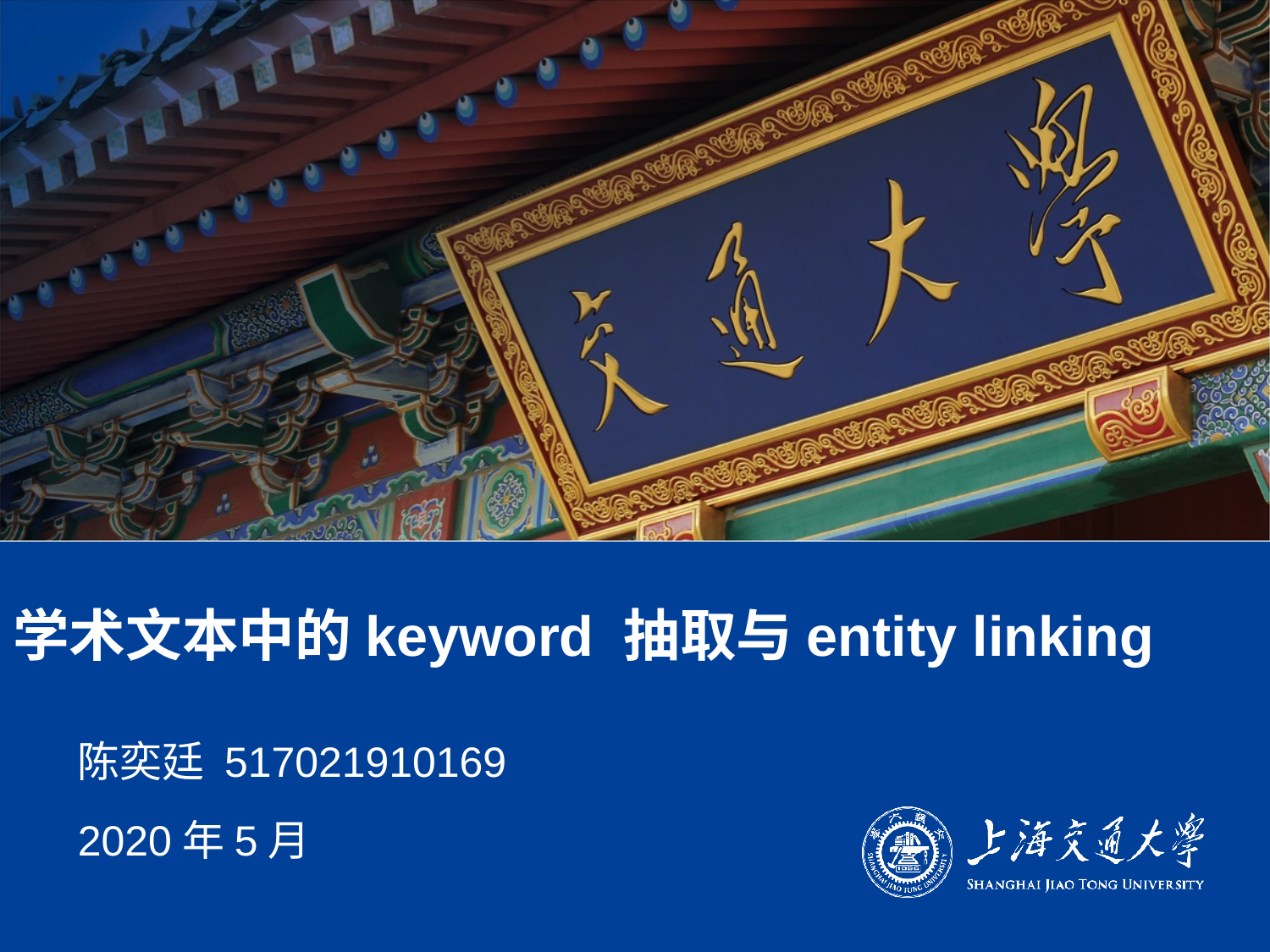

# 学术文本中的keyword 抽取与entity linking
陈奕廷 517021910169
2020年5月